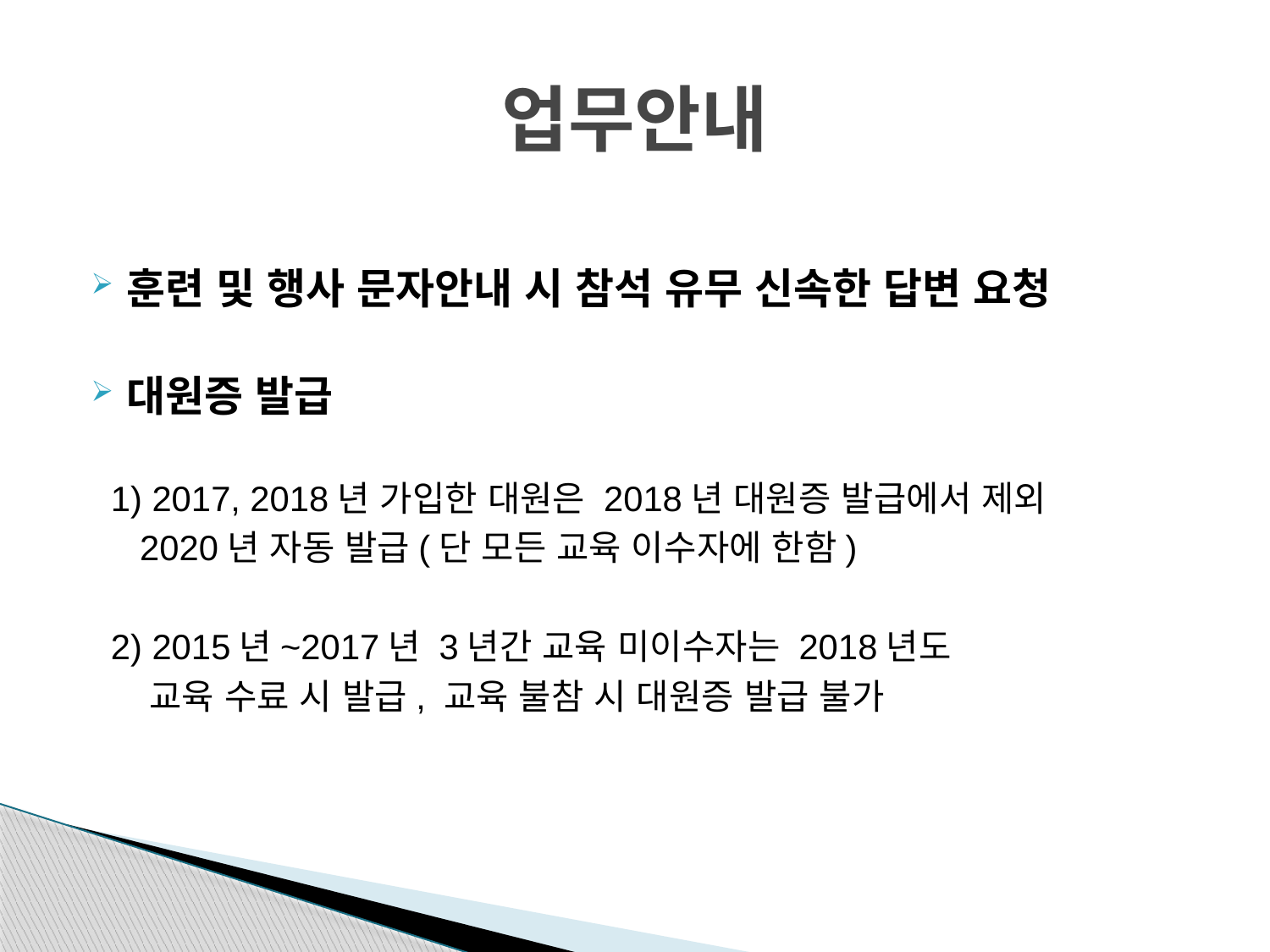

# 업무안내

훈련 및 행사 문자안내 시 참석 유무 신속한 답변 요청

대원증 발급

  1) 2017, 2018년 가입한 대원은 2018년 대원증 발급에서 제외
     2020년 자동 발급(단 모든 교육 이수자에 한함)

  2) 2015년~2017년 3년간 교육 미이수자는 2018년도
     교육 수료 시 발급, 교육 불참 시 대원증 발급 불가